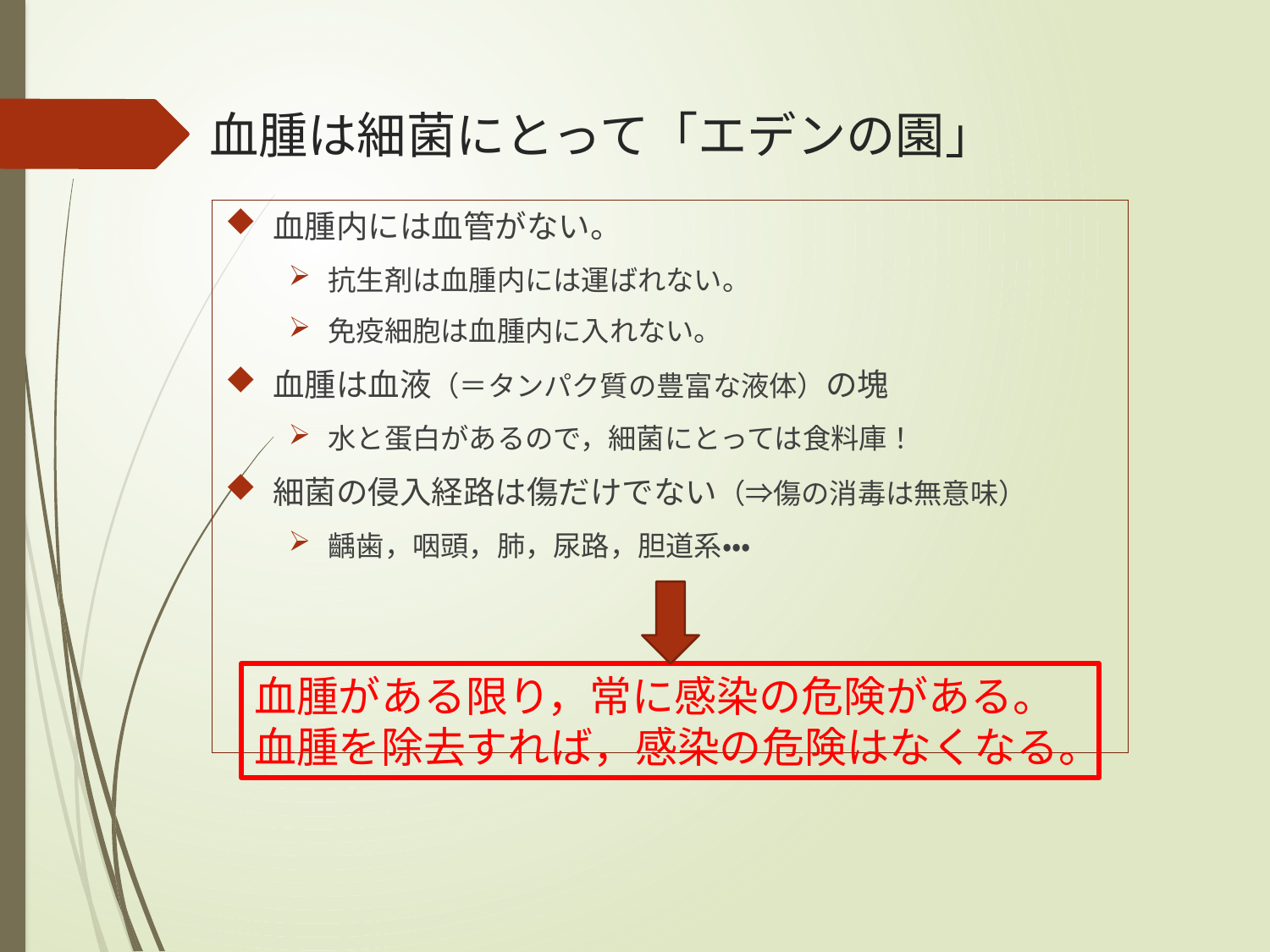

# 血腫は細菌にとって「エデンの園」
血腫内には血管がない。
抗生剤は血腫内には運ばれない。
免疫細胞は血腫内に入れない。
血腫は血液（＝タンパク質の豊富な液体）の塊
水と蛋白があるので，細菌にとっては食料庫！
細菌の侵入経路は傷だけでない（⇒傷の消毒は無意味）
齲歯，咽頭，肺，尿路，胆道系・・・

血腫がある限り，常に感染の危険がある。
血腫を除去すれば，感染の危険はなくなる。